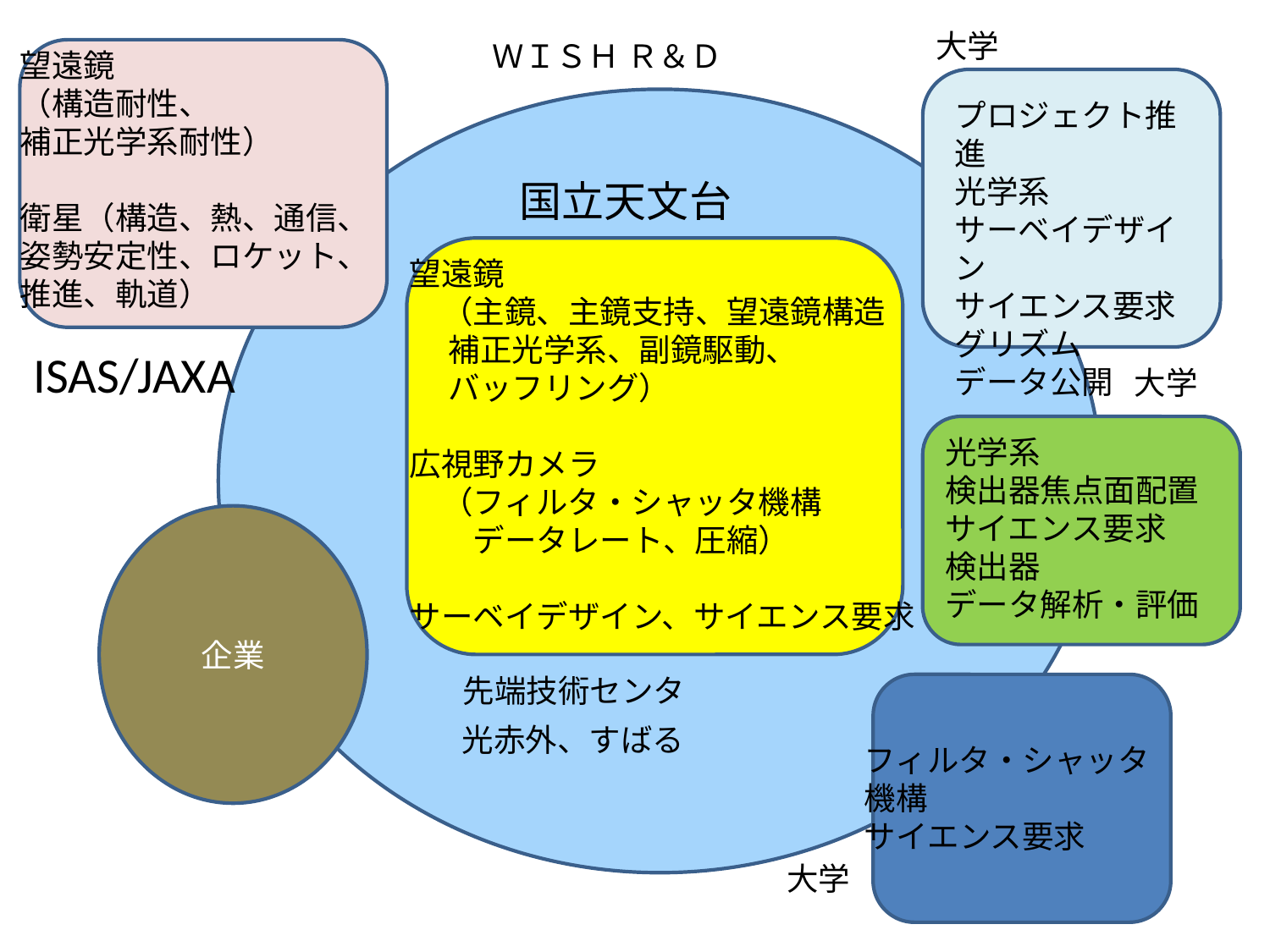

大学
ＷＩＳＨ Ｒ＆Ｄ

望遠鏡
（構造耐性、
補正光学系耐性）

衛星（構造、熱、通信、
姿勢安定性、ロケット、
推進、軌道）

プロジェクト推進
光学系
サーベイデザイン
サイエンス要求
グリズム
データ公開

国立天文台

望遠鏡
　（主鏡、主鏡支持、望遠鏡構造
　 補正光学系、副鏡駆動、
　 バッフリング）

広視野カメラ
　（フィルタ・シャッタ機構
　　データレート、圧縮）

サーベイデザイン、サイエンス要求
ISAS/JAXA
大学

光学系
検出器焦点面配置サイエンス要求
検出器
データ解析・評価

企業
先端技術センタ

光赤外、すばる
フィルタ・シャッタ
機構
サイエンス要求
大学